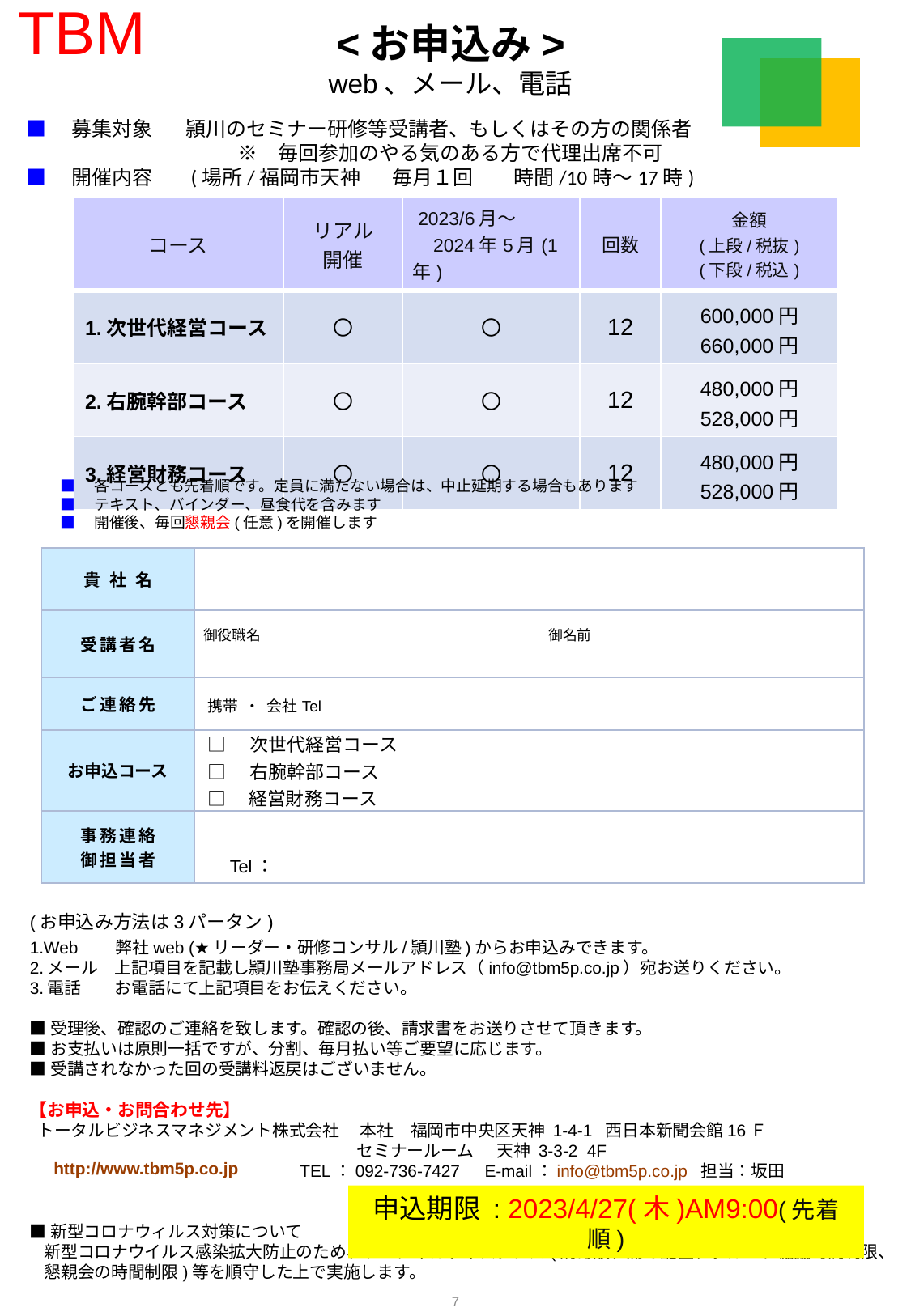

TBM
<お申込み>
web、メール、電話

■　募集対象   　頴川のセミナー研修等受講者、もしくはその方の関係者
　　　　　　　　　　  ※　毎回参加のやる気のある方で代理出席不可
■　開催内容   　(場所/福岡市天神       毎月１回　　時間/10時～17時)
| コース | リアル 開催 | 2023/6月～ 2024年5月(1年) | 回数 | 金額 (上段/税抜) (下段/税込) |
| --- | --- | --- | --- | --- |
| 1.次世代経営コース | 〇 | 〇 | 12 | 600,000円 660,000円 |
| 2.右腕幹部コース | 〇 | 〇 | 12 | 480,000円 528,000円 |
| 3.経営財務コース | 〇 | 〇 | 12 | 480,000円 528,000円 |
■　各コースとも先着順です。定員に満たない場合は、中止延期する場合もあります
■　テキスト、バインダー、昼食代を含みます
■　開催後、毎回懇親会(任意)を開催します
| 貴社名 |  |
| --- | --- |
| 受講者名 | 御役職名　　　　　　　　　　　　　　　　　　　　御名前 |
| ご連絡先 | 携帯 ・ 会社Tel |
| お申込コース | □　次世代経営コース　　　　　 　 　 □　右腕幹部コース 　 □ 経営財務コース |
| 事務連絡 御担当者 | Tel： |
(お申込み方法は3パータン)
1.Web　　弊社web (★リーダー・研修コンサル/頴川塾)からお申込みできます。
2.メール　上記項目を記載し頴川塾事務局メールアドレス（info@tbm5p.co.jp）宛お送りください。
3.電話　　お電話にて上記項目をお伝えください。

■受理後、確認のご連絡を致します。確認の後、請求書をお送りさせて頂きます。
■お支払いは原則一括ですが、分割、毎月払い等ご要望に応じます。
■受講されなかった回の受講料返戻はございません。

【お申込・お問合わせ先】
 トータルビジネスマネジメント株式会社　 本社　福岡市中央区天神 1-4-1  西日本新聞会館16Ｆ
　 　　　　　　　　　　　　　　　　　　 セミナールーム      天神 3-3-2  4F
                                                          TEL：092-736-7427　E-mail：info@tbm5p.co.jp  担当：坂田

■新型コロナウィルス対策について
新型コロナウイルス感染拡大防止のため、ソーシャルディスタンス(消毒液、席の配置、グループ協議時間制限、懇親会の時間制限)等を順守した上で実施します。

http://www.tbm5p.co.jp
申込期限 : 2023/4/27(木)AM9:00(先着順)
7